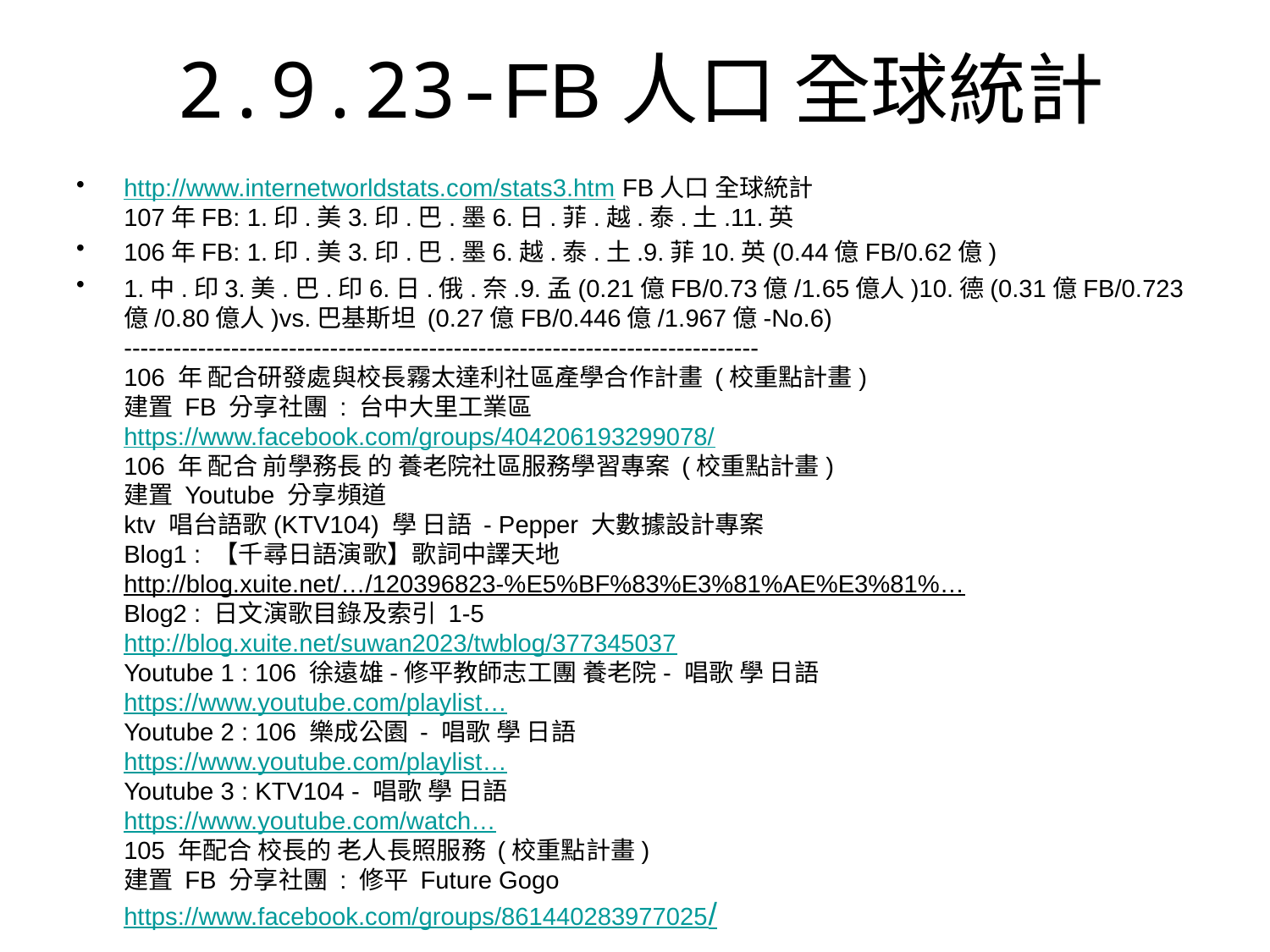

# 2.9.23-FB人口 全球統計
http://www.internetworldstats.com/stats3.htm FB人口 全球統計
107年FB: 1.印.美3.印.巴.墨6.日.菲.越.泰.土.11.英
106年FB: 1.印.美3.印.巴.墨6.越.泰.土.9.菲10.英(0.44億FB/0.62億)
1.中.印3.美.巴.印6.日.俄.奈.9.孟(0.21億FB/0.73億/1.65億人)10.德(0.31億FB/0.723億/0.80億人)vs.巴基斯坦 (0.27億FB/0.446億/1.967億-No.6)
-----------------------------------------------------------------------------
106 年 配合研發處與校長霧太達利社區產學合作計畫 (校重點計畫)
建置 FB 分享社團 : 台中大里工業區
https://www.facebook.com/groups/404206193299078/
106 年 配合 前學務長 的 養老院社區服務學習專案 (校重點計畫)
建置 Youtube 分享頻道
ktv 唱台語歌(KTV104) 學 日語 - Pepper 大數據設計專案
Blog1 : 【千尋日語演歌】歌詞中譯天地 http://blog.xuite.net/…/120396823-%E5%BF%83%E3%81%AE%E3%81%…
Blog2 : 日文演歌目錄及索引 1-5
http://blog.xuite.net/suwan2023/twblog/377345037
Youtube 1 : 106 徐遠雄-修平教師志工團 養老院- 唱歌 學 日語
https://www.youtube.com/playlist…
Youtube 2 : 106 樂成公園 - 唱歌 學 日語
https://www.youtube.com/playlist…
Youtube 3 : KTV104 - 唱歌 學 日語
https://www.youtube.com/watch…
105 年配合 校長的 老人長照服務 (校重點計畫)
建置 FB 分享社團 : 修平 Future Gogo
https://www.facebook.com/groups/861440283977025/